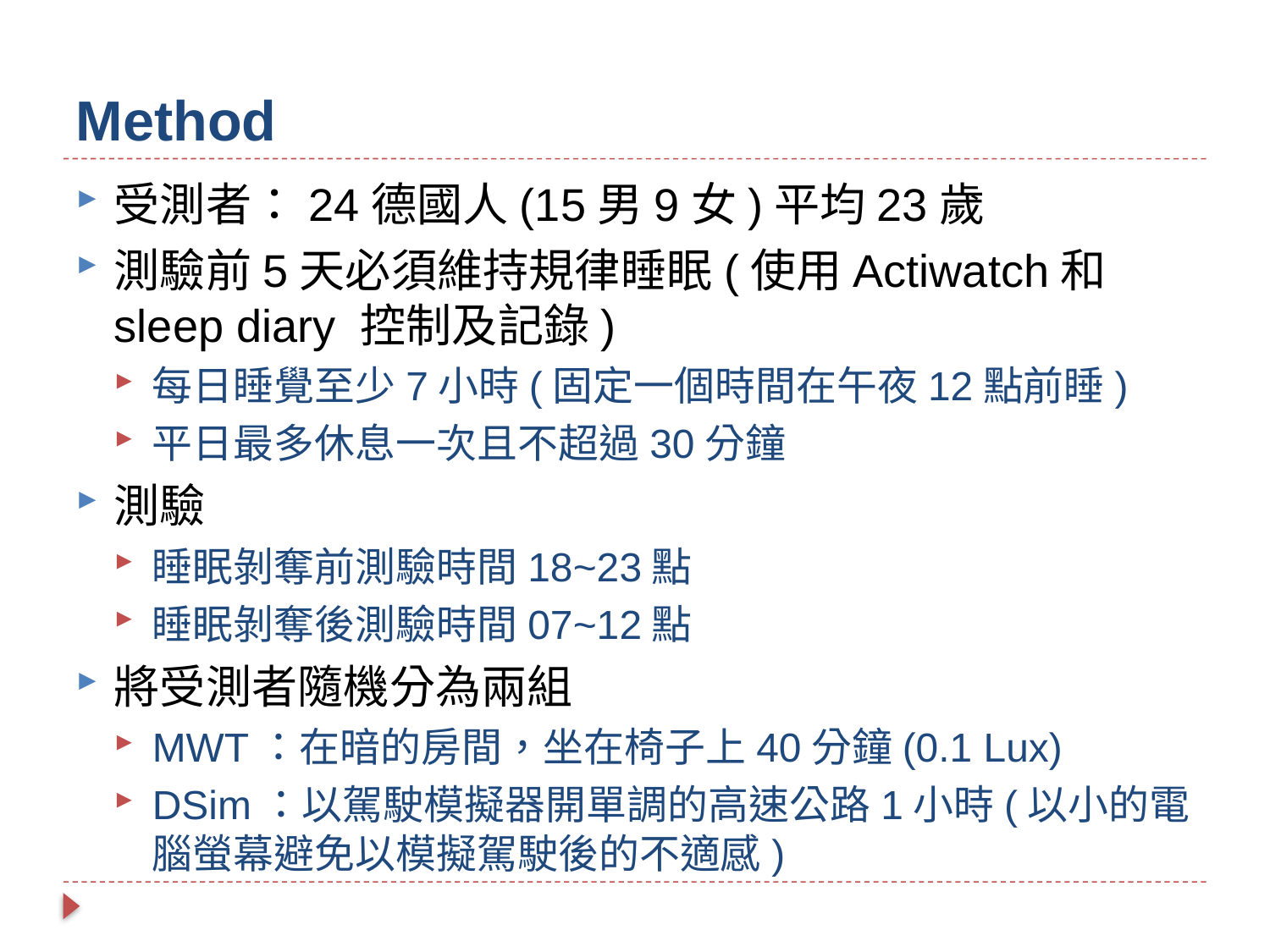

# Method
受測者：24德國人(15男9女)平均23歲
測驗前5天必須維持規律睡眠(使用Actiwatch和sleep diary 控制及記錄)
每日睡覺至少7小時(固定一個時間在午夜12點前睡)
平日最多休息一次且不超過30分鐘
測驗
睡眠剝奪前測驗時間18~23點
睡眠剝奪後測驗時間07~12點
將受測者隨機分為兩組
MWT：在暗的房間，坐在椅子上40分鐘(0.1 Lux)
DSim：以駕駛模擬器開單調的高速公路1小時(以小的電腦螢幕避免以模擬駕駛後的不適感)